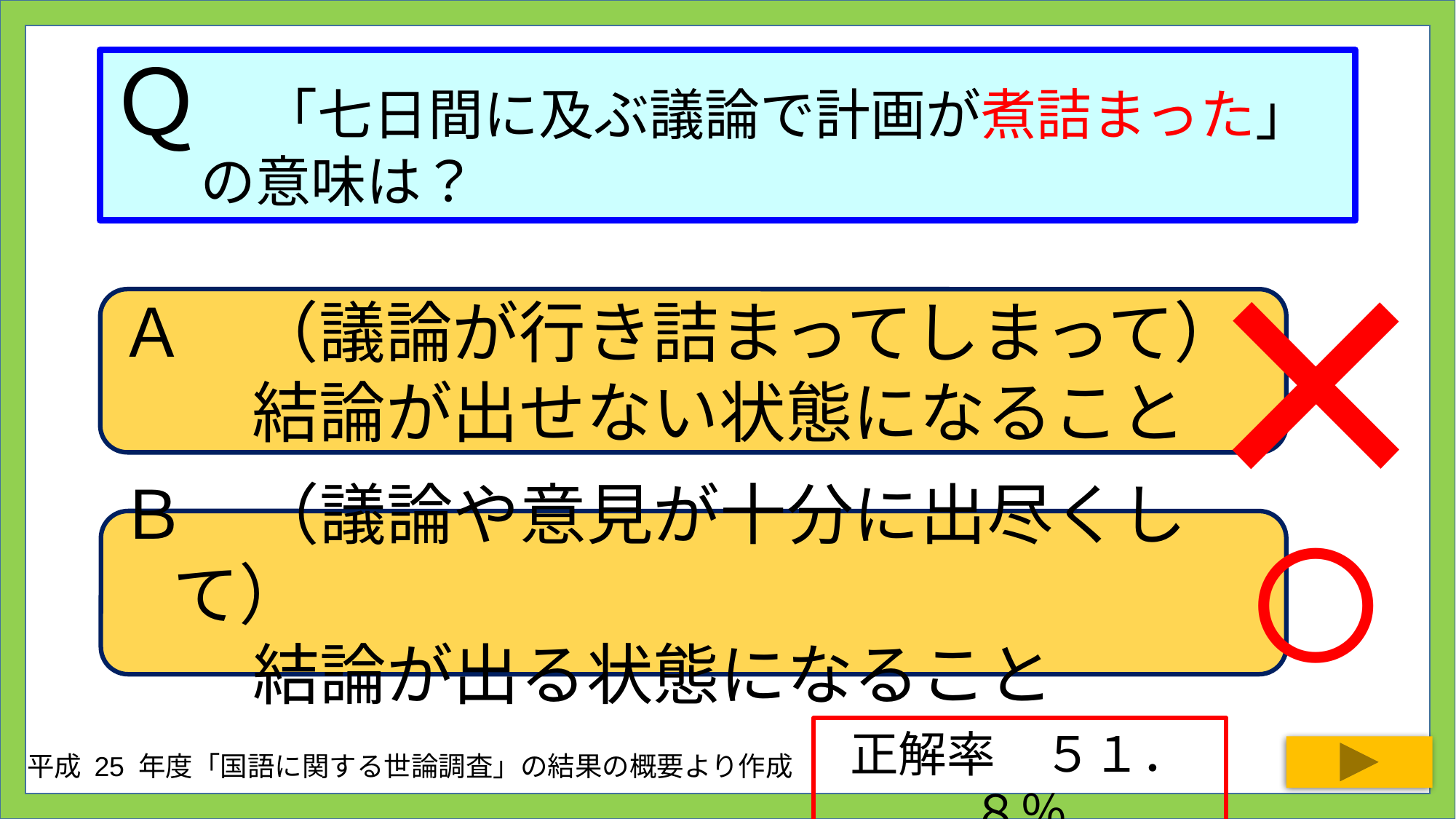

# Ｑ　「七日間に及ぶ議論で計画が煮詰まった」の意味は？
×
Ａ　（議論が行き詰まってしまって）
　　結論が出せない状態になること
○
Ｂ　（議論や意見が十分に出尽くして）
　　結論が出る状態になること
正解率　５１．８％

平成 25 年度「国語に関する世論調査」の結果の概要より作成